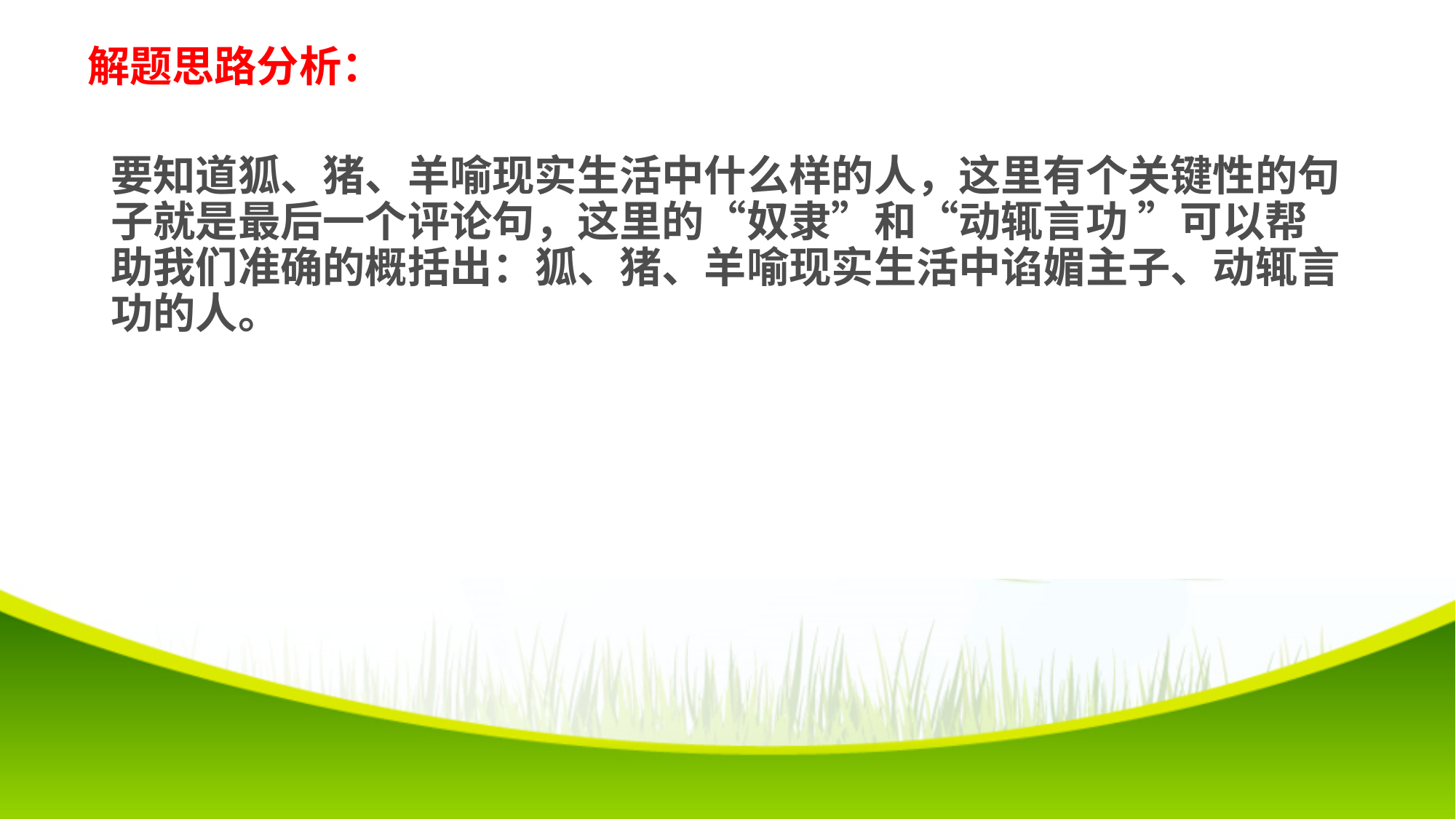

解题思路分析：
要知道狐、猪、羊喻现实生活中什么样的人，这里有个关键性的句子就是最后一个评论句，这里的“奴隶”和“动辄言功 ”可以帮助我们准确的概括出：狐、猪、羊喻现实生活中谄媚主子、动辄言功的人。